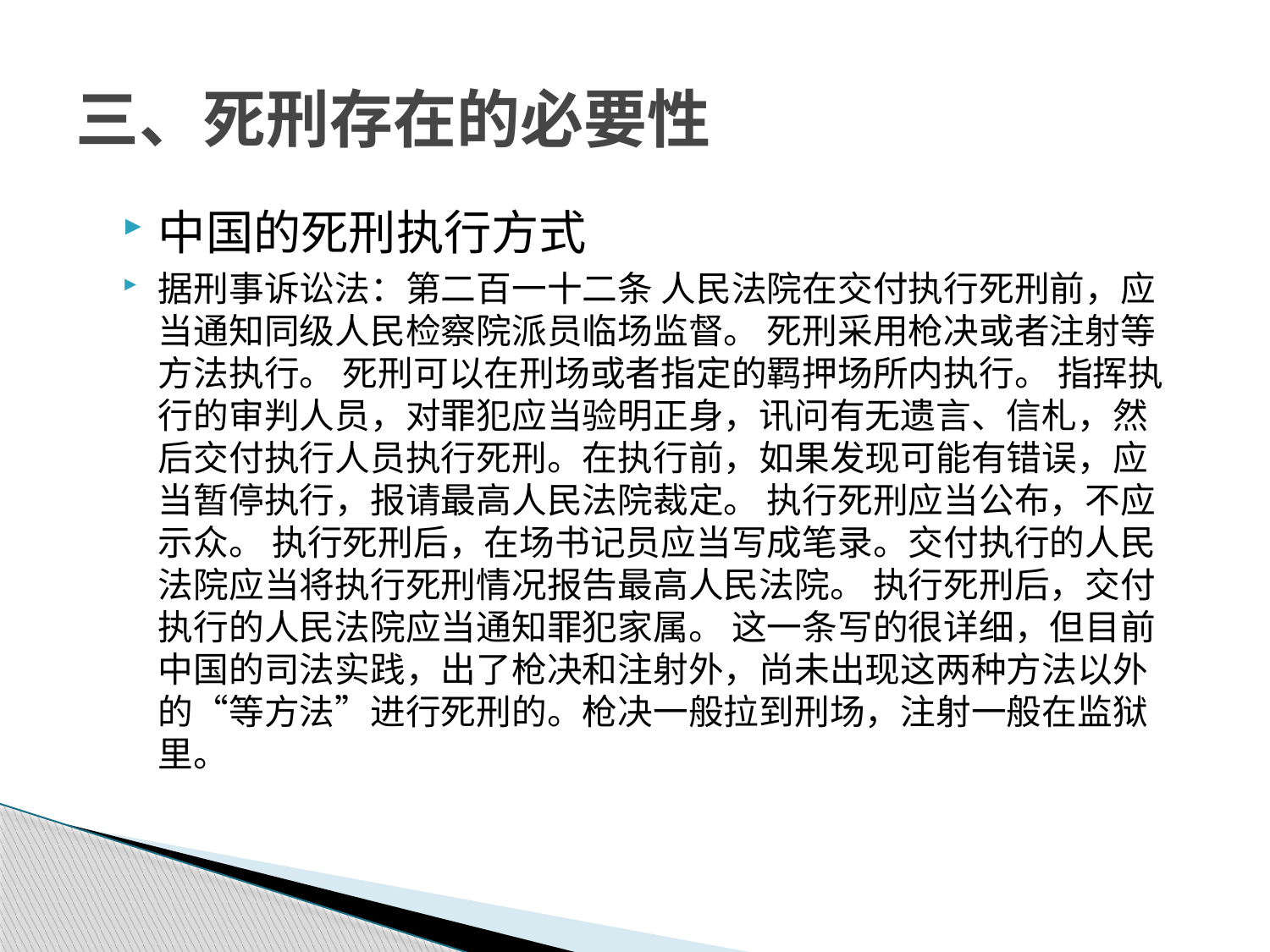

# 三、死刑存在的必要性
中国的死刑执行方式
据刑事诉讼法：第二百一十二条 人民法院在交付执行死刑前，应当通知同级人民检察院派员临场监督。 死刑采用枪决或者注射等方法执行。 死刑可以在刑场或者指定的羁押场所内执行。 指挥执行的审判人员，对罪犯应当验明正身，讯问有无遗言、信札，然后交付执行人员执行死刑。在执行前，如果发现可能有错误，应当暂停执行，报请最高人民法院裁定。 执行死刑应当公布，不应示众。 执行死刑后，在场书记员应当写成笔录。交付执行的人民法院应当将执行死刑情况报告最高人民法院。 执行死刑后，交付执行的人民法院应当通知罪犯家属。 这一条写的很详细，但目前中国的司法实践，出了枪决和注射外，尚未出现这两种方法以外的“等方法”进行死刑的。枪决一般拉到刑场，注射一般在监狱里。